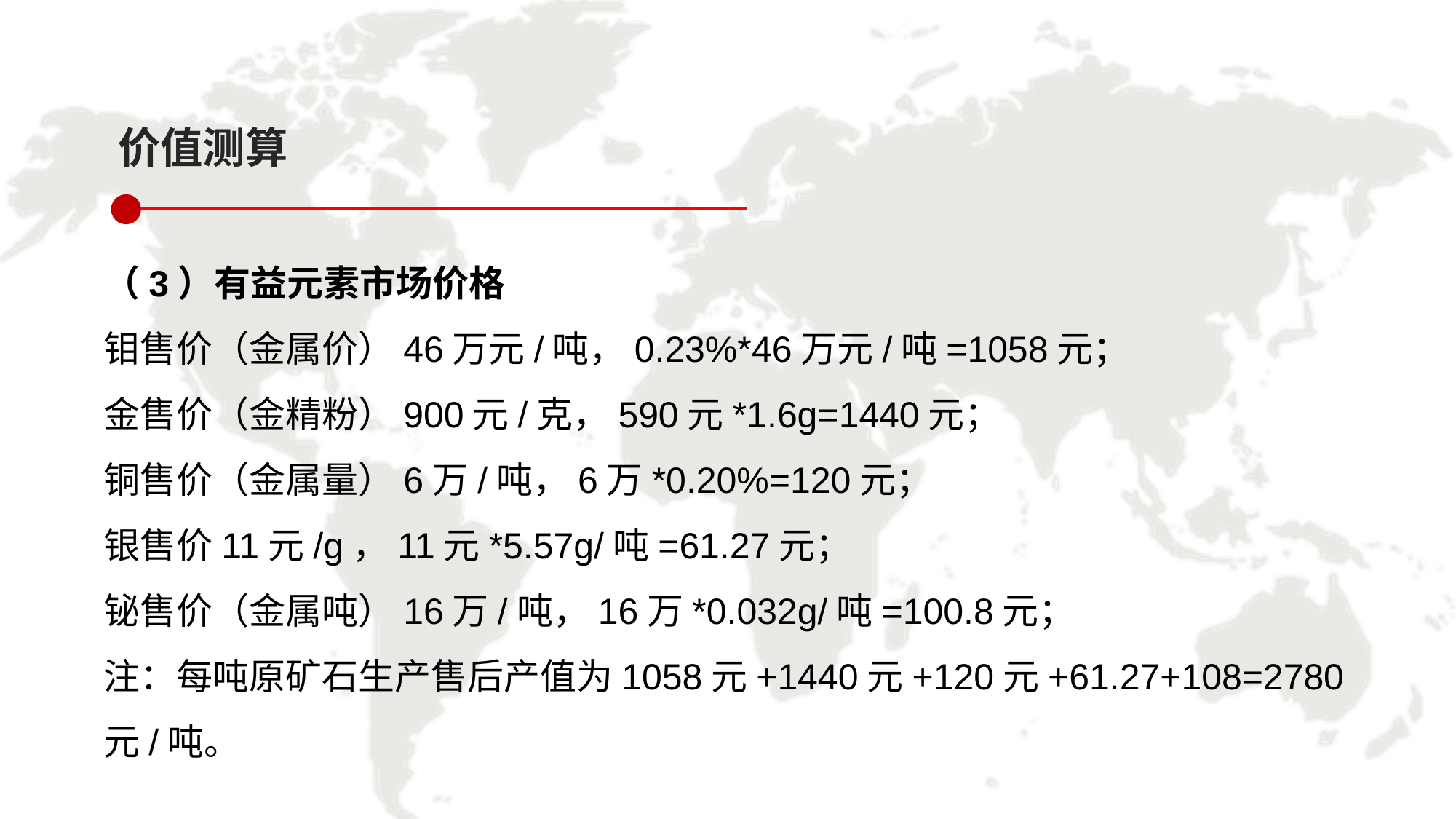

价值测算

（3）有益元素市场价格
钼售价（金属价）46万元/吨，0.23%*46万元/吨=1058元；
金售价（金精粉）900元/克，590元*1.6g=1440元；
铜售价（金属量）6万/吨，6万*0.20%=120元；
银售价11元/g，11元*5.57g/吨=61.27元；
铋售价（金属吨）16万/吨，16万*0.032g/吨=100.8元；
注：每吨原矿石生产售后产值为1058元+1440元+120元+61.27+108=2780元/吨。